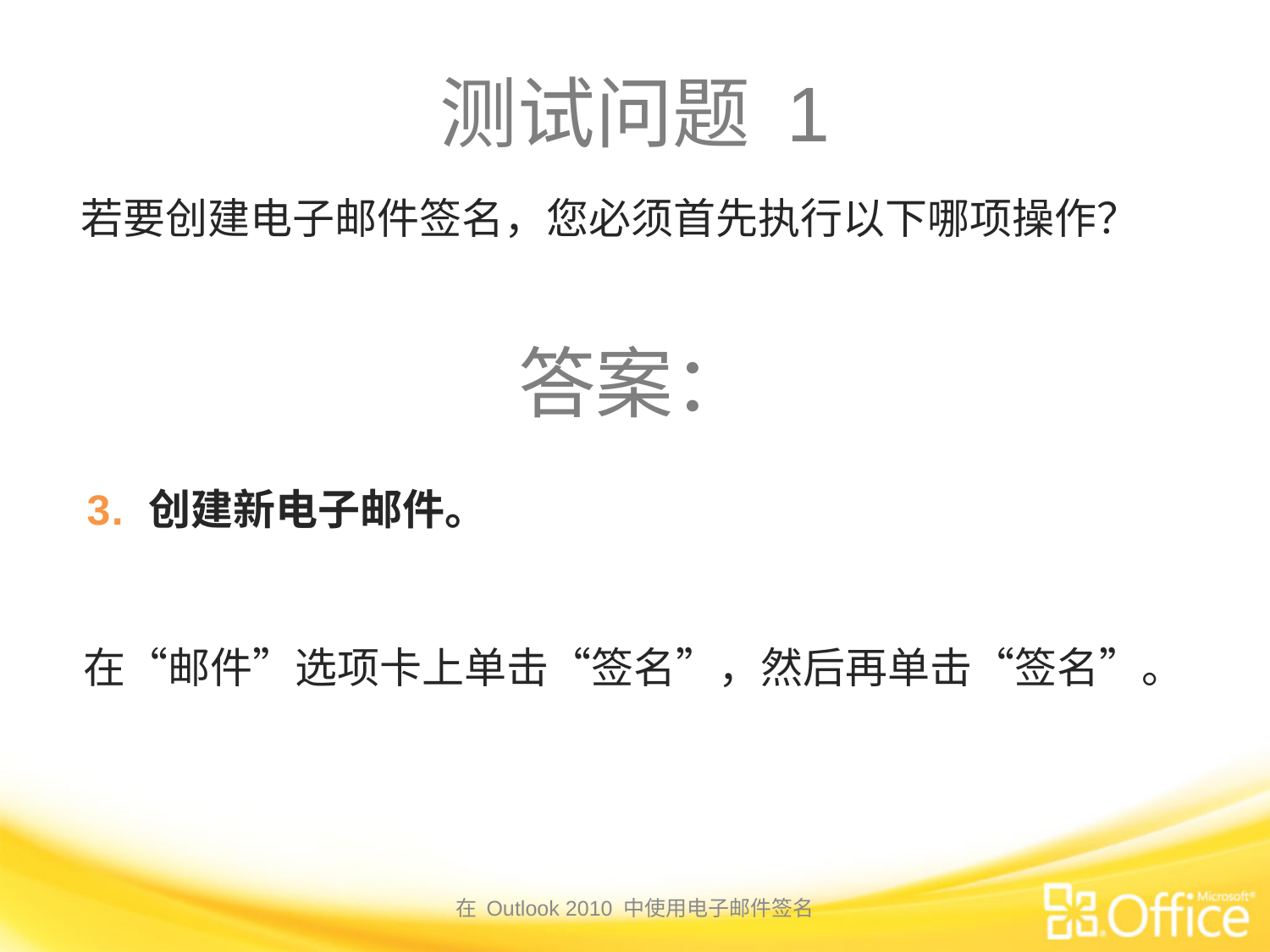

# 测试问题 1
若要创建电子邮件签名，您必须首先执行以下哪项操作？
答案：
创建新电子邮件。
在“邮件”选项卡上单击“签名”，然后再单击“签名”。
在 Outlook 2010 中使用电子邮件签名